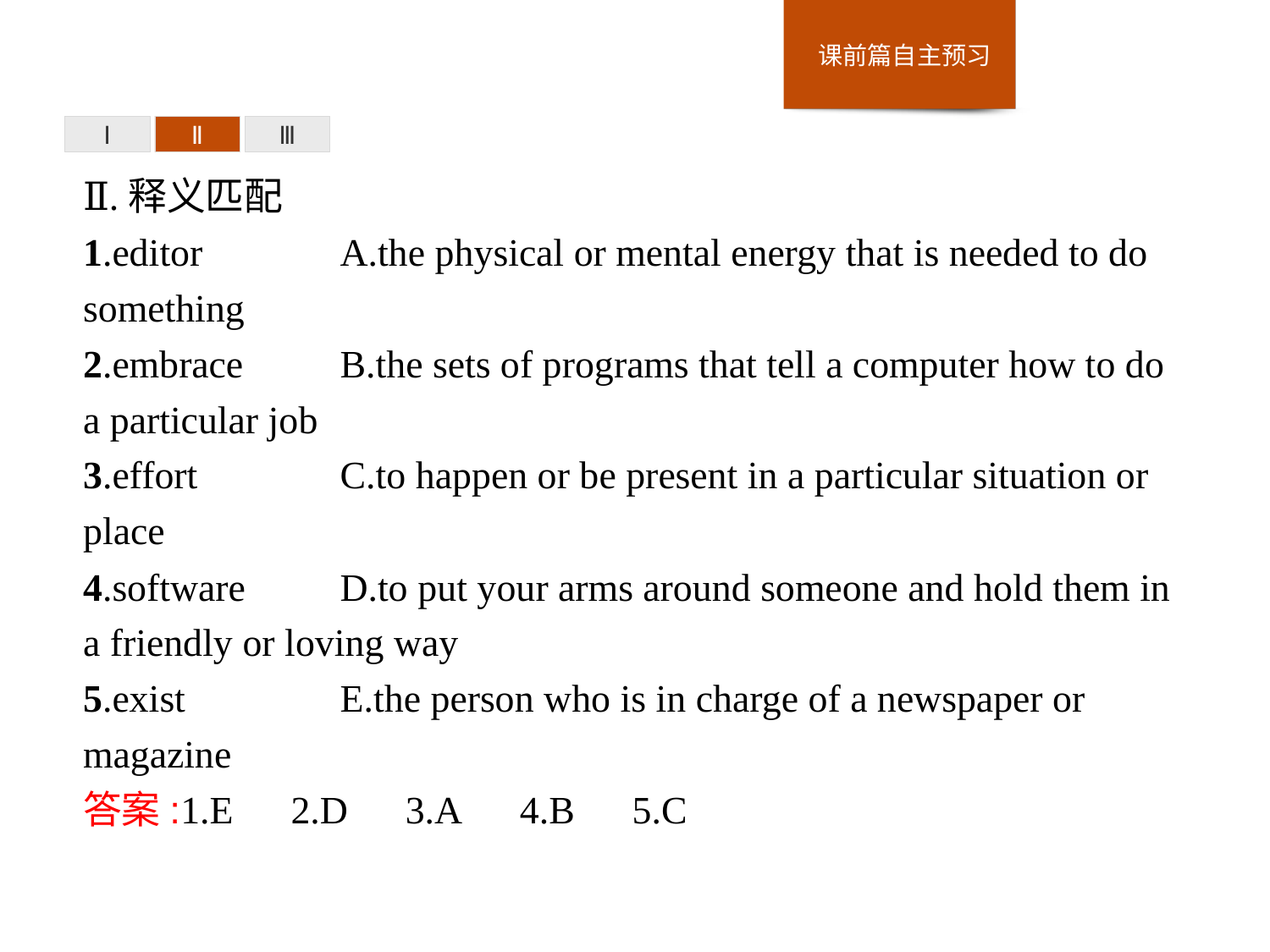

Ⅰ
Ⅱ
Ⅲ
Ⅱ.释义匹配
1.editor　　	A.the physical or mental energy that is needed to do something
2.embrace	B.the sets of programs that tell a computer how to do a particular job
3.effort		C.to happen or be present in a particular situation or place
4.software	D.to put your arms around someone and hold them in a friendly or loving way
5.exist		E.the person who is in charge of a newspaper or magazine
答案:1.E　2.D　3.A　4.B　5.C